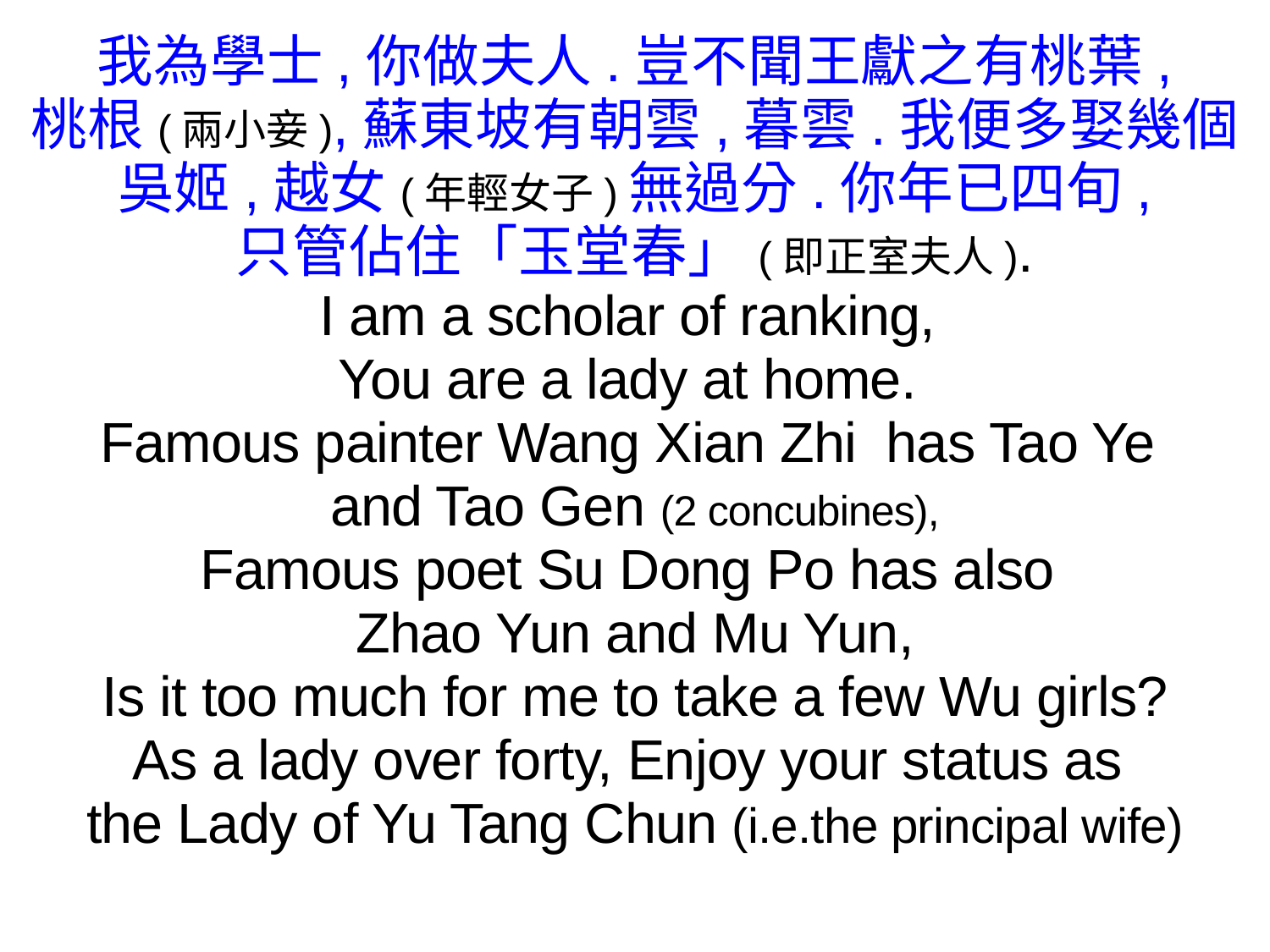

我為學士,你做夫人.豈不聞王獻之有桃葉,
桃根(兩小妾),蘇東坡有朝雲,暮雲.我便多娶幾個
吳姬,越女(年輕女子)無過分.你年已四旬,
只管佔住「玉堂春」(即正室夫人).
I am a scholar of ranking,
You are a lady at home.
Famous painter Wang Xian Zhi  has Tao Ye
and Tao Gen (2 concubines),
Famous poet Su Dong Po has also
Zhao Yun and Mu Yun,
Is it too much for me to take a few Wu girls?
As a lady over forty, Enjoy your status as
the Lady of Yu Tang Chun (i.e.the principal wife)